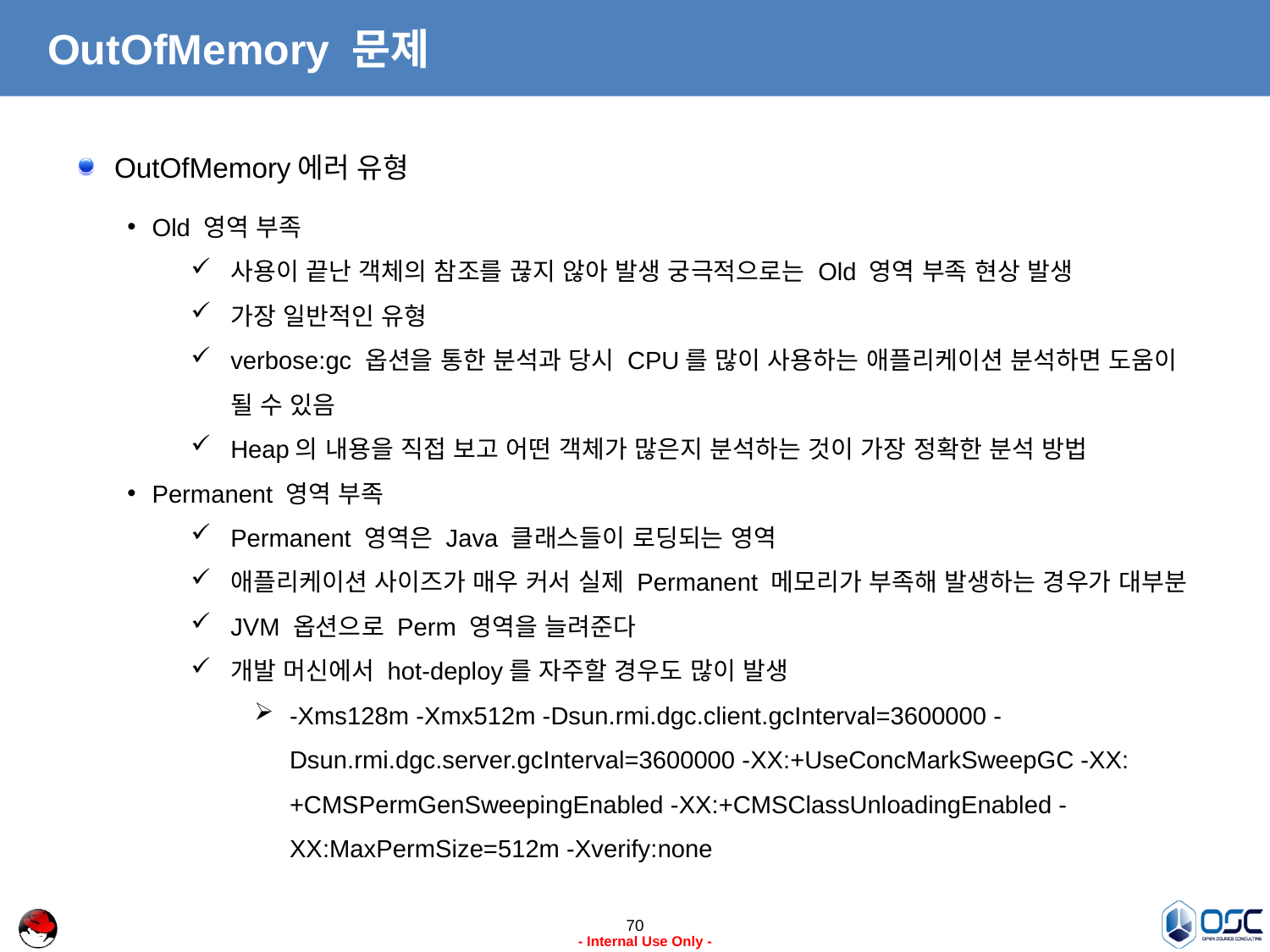

# OutOfMemory 문제
OutOfMemory에러 유형
Old 영역 부족
사용이 끝난 객체의 참조를 끊지 않아 발생 궁극적으로는 Old 영역 부족 현상 발생
가장 일반적인 유형
verbose:gc 옵션을 통한 분석과 당시 CPU를 많이 사용하는 애플리케이션 분석하면 도움이 될 수 있음
Heap의 내용을 직접 보고 어떤 객체가 많은지 분석하는 것이 가장 정확한 분석 방법
Permanent 영역 부족
Permanent 영역은 Java 클래스들이 로딩되는 영역
애플리케이션 사이즈가 매우 커서 실제 Permanent 메모리가 부족해 발생하는 경우가 대부분
JVM 옵션으로 Perm 영역을 늘려준다
개발 머신에서 hot-deploy를 자주할 경우도 많이 발생
-Xms128m -Xmx512m -Dsun.rmi.dgc.client.gcInterval=3600000 -Dsun.rmi.dgc.server.gcInterval=3600000 -XX:+UseConcMarkSweepGC -XX:+CMSPermGenSweepingEnabled -XX:+CMSClassUnloadingEnabled -XX:MaxPermSize=512m -Xverify:none